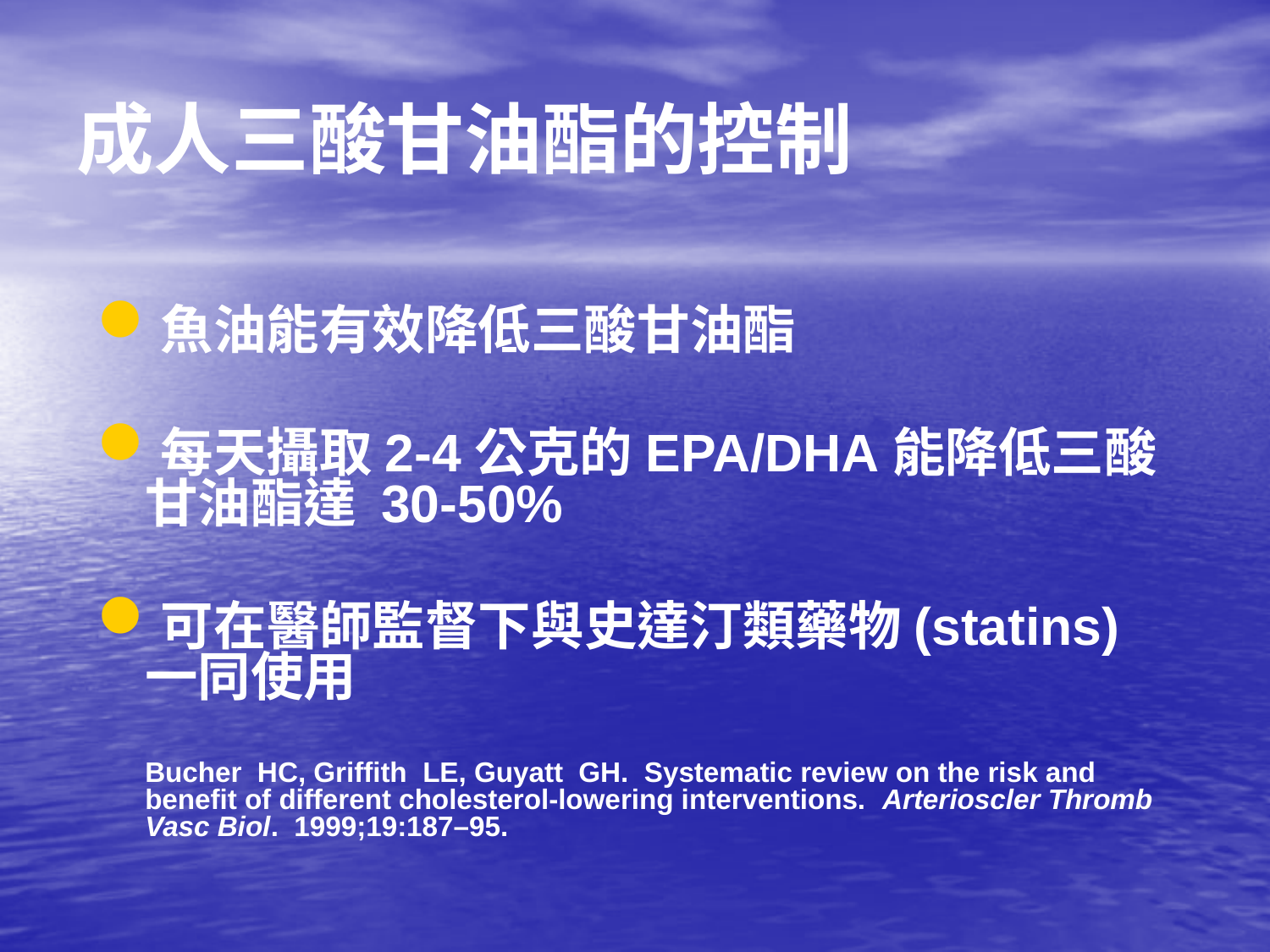

# 成人三酸甘油酯的控制

魚油能有效降低三酸甘油酯

每天攝取2-4公克的EPA/DHA能降低三酸甘油酯達 30-50%

可在醫師監督下與史達汀類藥物(statins)一同使用

	Bucher  HC, Griffith  LE, Guyatt  GH.  Systematic review on the risk and benefit of different cholesterol-lowering interventions.  Arterioscler Thromb Vasc Biol.  1999;19:187–95.